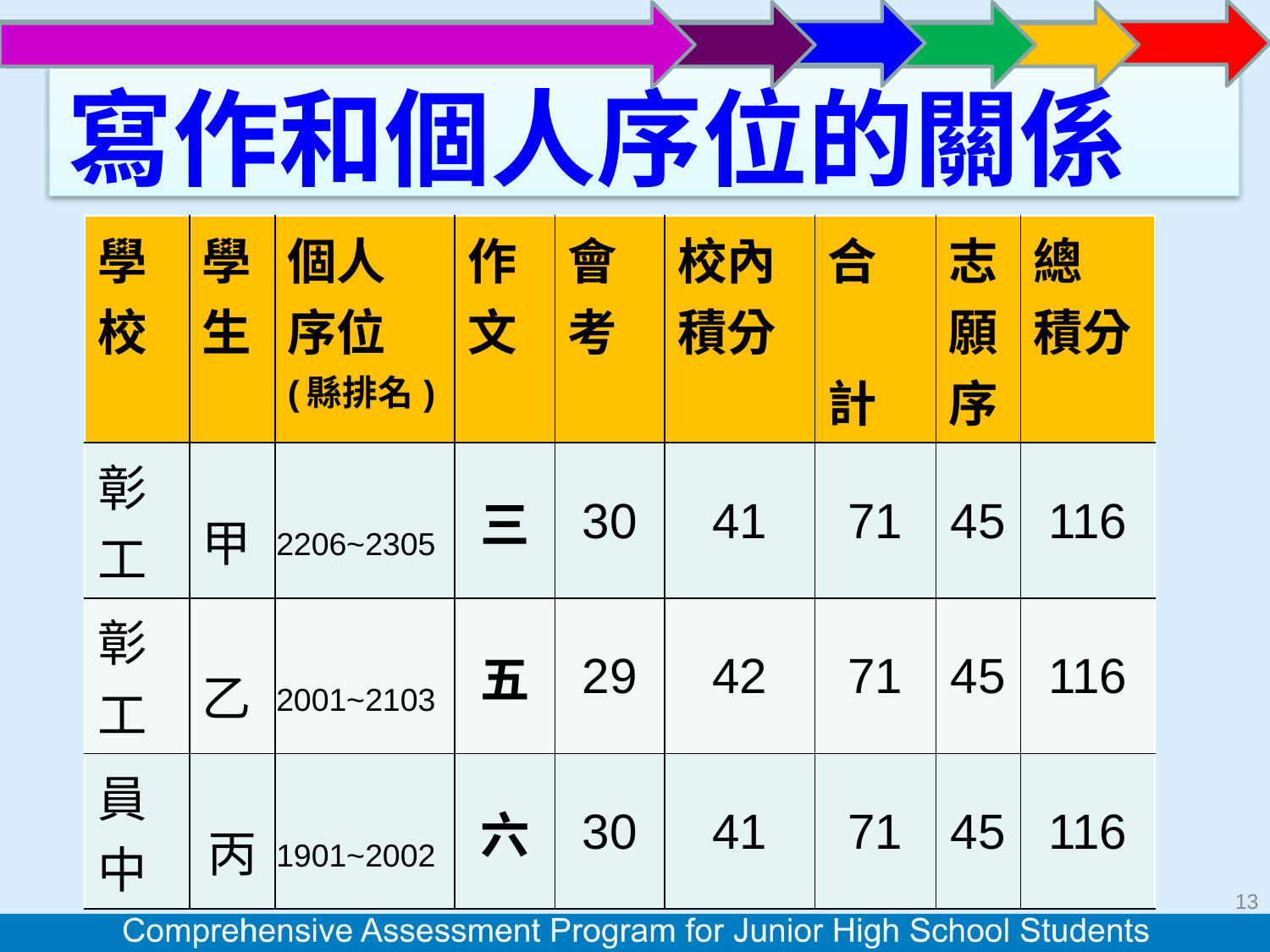

寫作和個人序位的關係
| 學校 | 學生 | 個人 序位 (縣排名) | 作文 | 會考 | 校內 積分 | 合 計 | 志願序 | 總 積分 |
| --- | --- | --- | --- | --- | --- | --- | --- | --- |
| 彰工 | 甲 | 2206~2305 | 三 | 30 | 41 | 71 | 45 | 116 |
| 彰工 | 乙 | 2001~2103 | 五 | 29 | 42 | 71 | 45 | 116 |
| 員中 | 丙 | 1901~2002 | 六 | 30 | 41 | 71 | 45 | 116 |
13